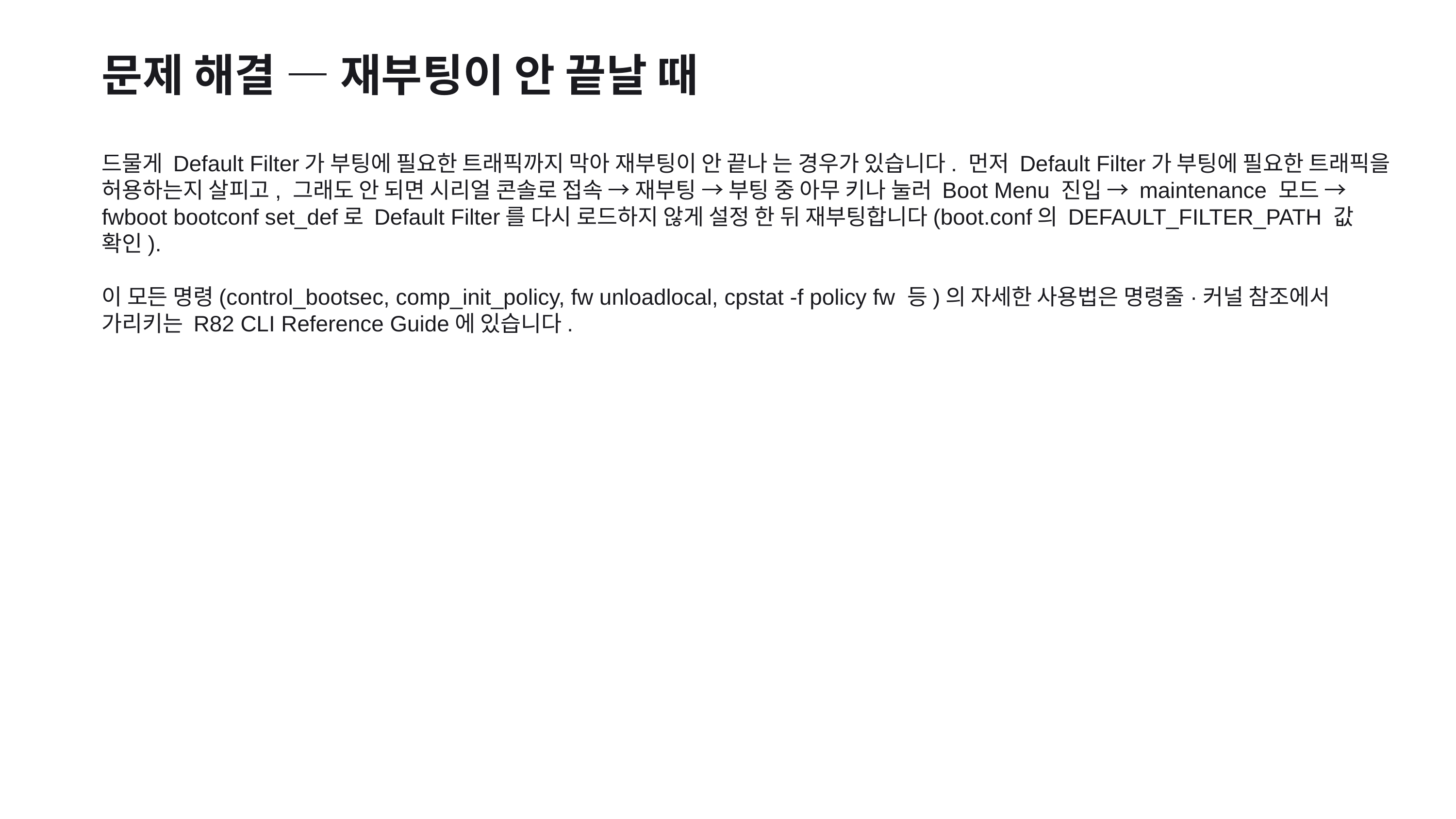

문제 해결 — 재부팅이 안 끝날 때
드물게 Default Filter가 부팅에 필요한 트래픽까지 막아 재부팅이 안 끝나 는 경우가 있습니다. 먼저 Default Filter가 부팅에 필요한 트래픽을 허용하는지 살피고, 그래도 안 되면 시리얼 콘솔로 접속 → 재부팅 → 부팅 중 아무 키나 눌러 Boot Menu 진입 → maintenance 모드 → fwboot bootconf set_def로 Default Filter를 다시 로드하지 않게 설정 한 뒤 재부팅합니다(boot.conf의 DEFAULT_FILTER_PATH 값 확인).

이 모든 명령(control_bootsec, comp_init_policy, fw unloadlocal, cpstat -f policy fw 등)의 자세한 사용법은 명령줄·커널 참조에서 가리키는 R82 CLI Reference Guide에 있습니다.